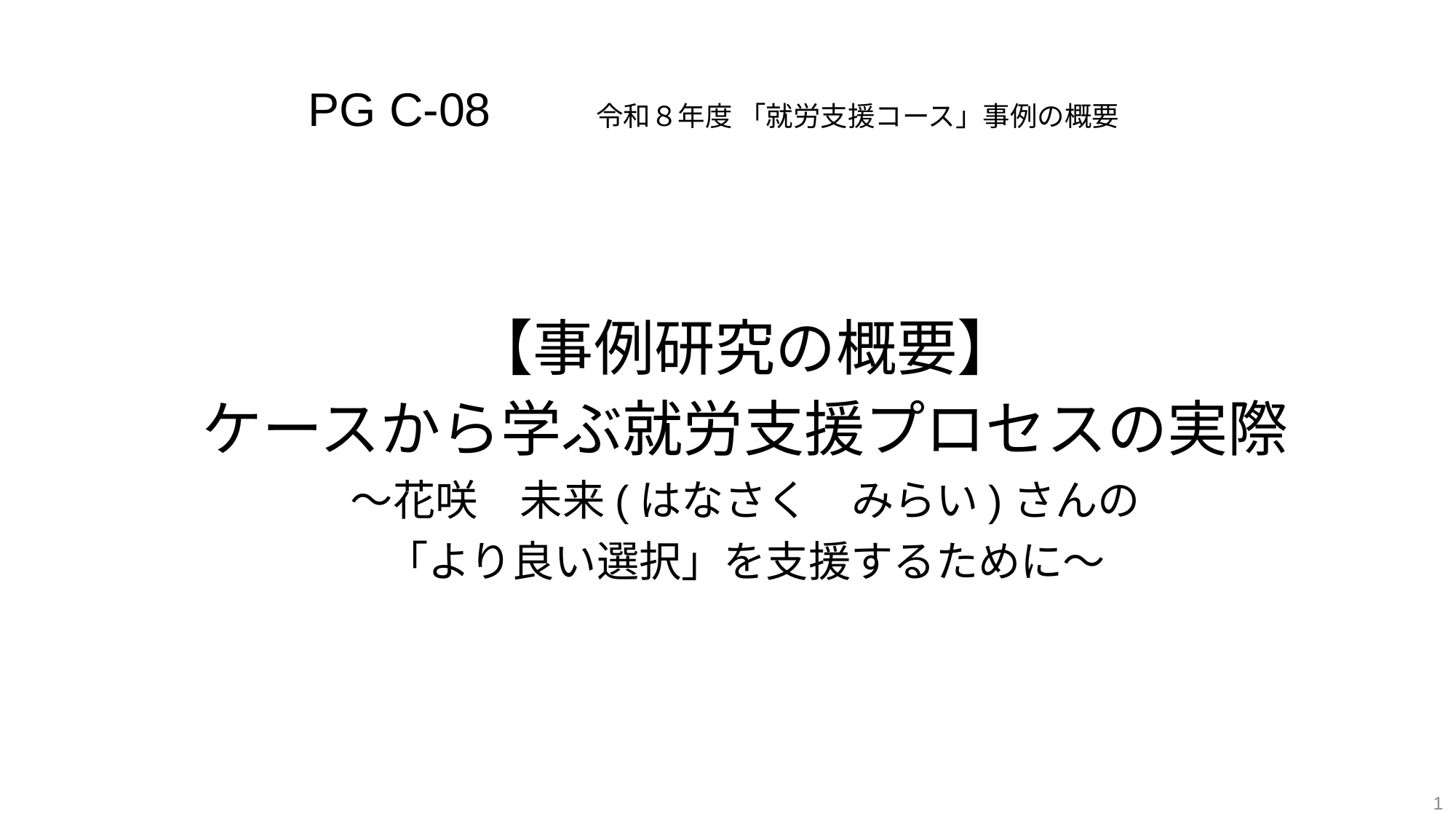

# PG C-08　　令和８年度 「就労支援コース」事例の概要

【事例研究の概要】
ケースから学ぶ就労支援プロセスの実際
～花咲　未来(はなさく　みらい)さんの
「より良い選択」を支援するために～

1